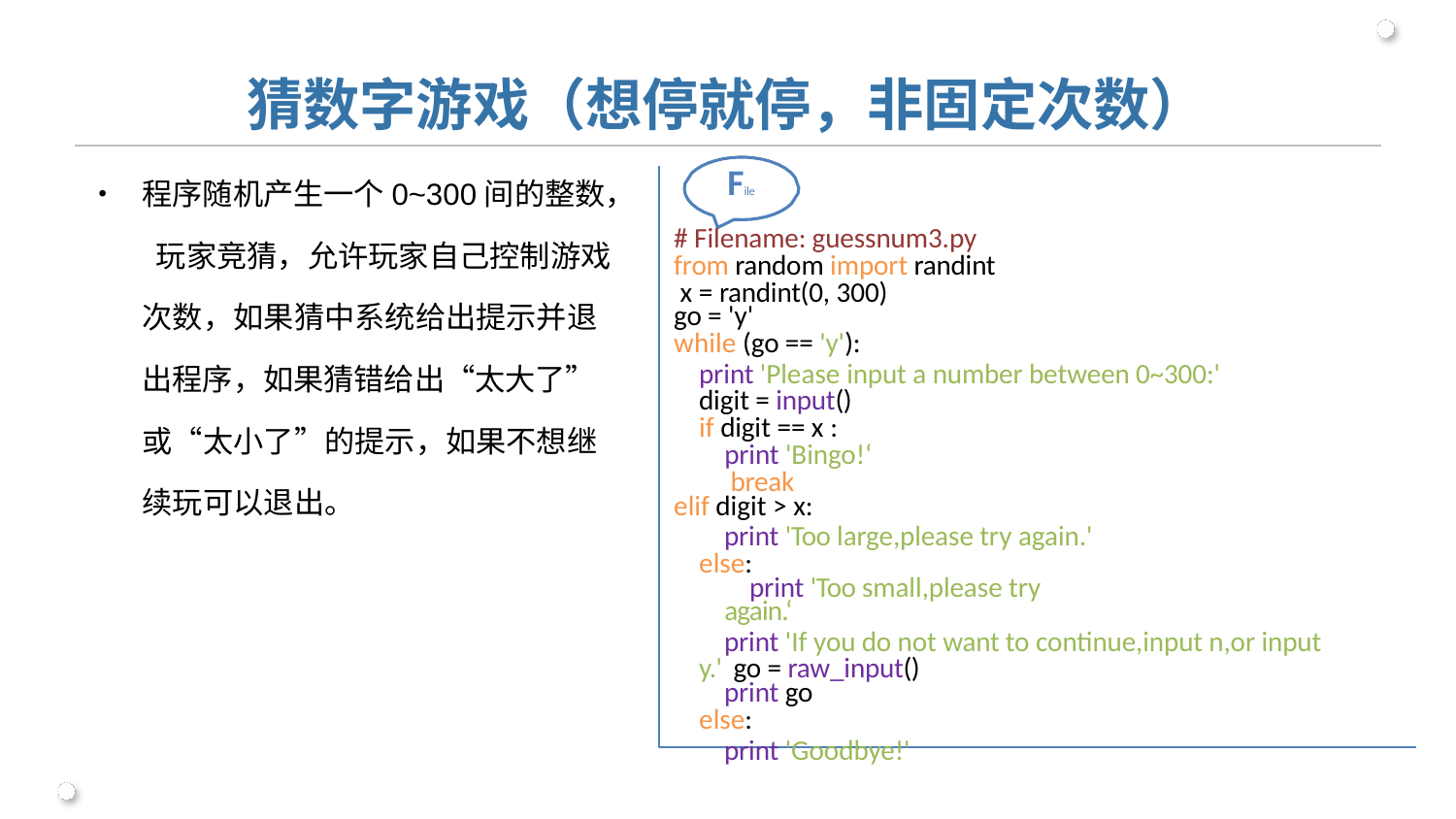

# 猜数字游戏（想停就停，非固定次数）
•	程序随机产生一个0~300间的整数，  玩家竞猜，允许玩家自己控制游戏  次数，如果猜中系统给出提示并退  出程序，如果猜错给出“太大了”  或“太小了”的提示，如果不想继  续玩可以退出。

File
# Filename: guessnum3.py  from random import randint  x = randint(0, 300)
go = 'y'
while (go == 'y'):
print 'Please input a number between 0~300:'  digit = input()
if digit == x :  print 'Bingo!‘  break
elif digit > x:
print 'Too large,please try again.'  else:
print 'Too small,please try again.‘
print 'If you do not want to continue,input n,or input y.'  go = raw_input()
print go
else:
print 'Goodbye!'